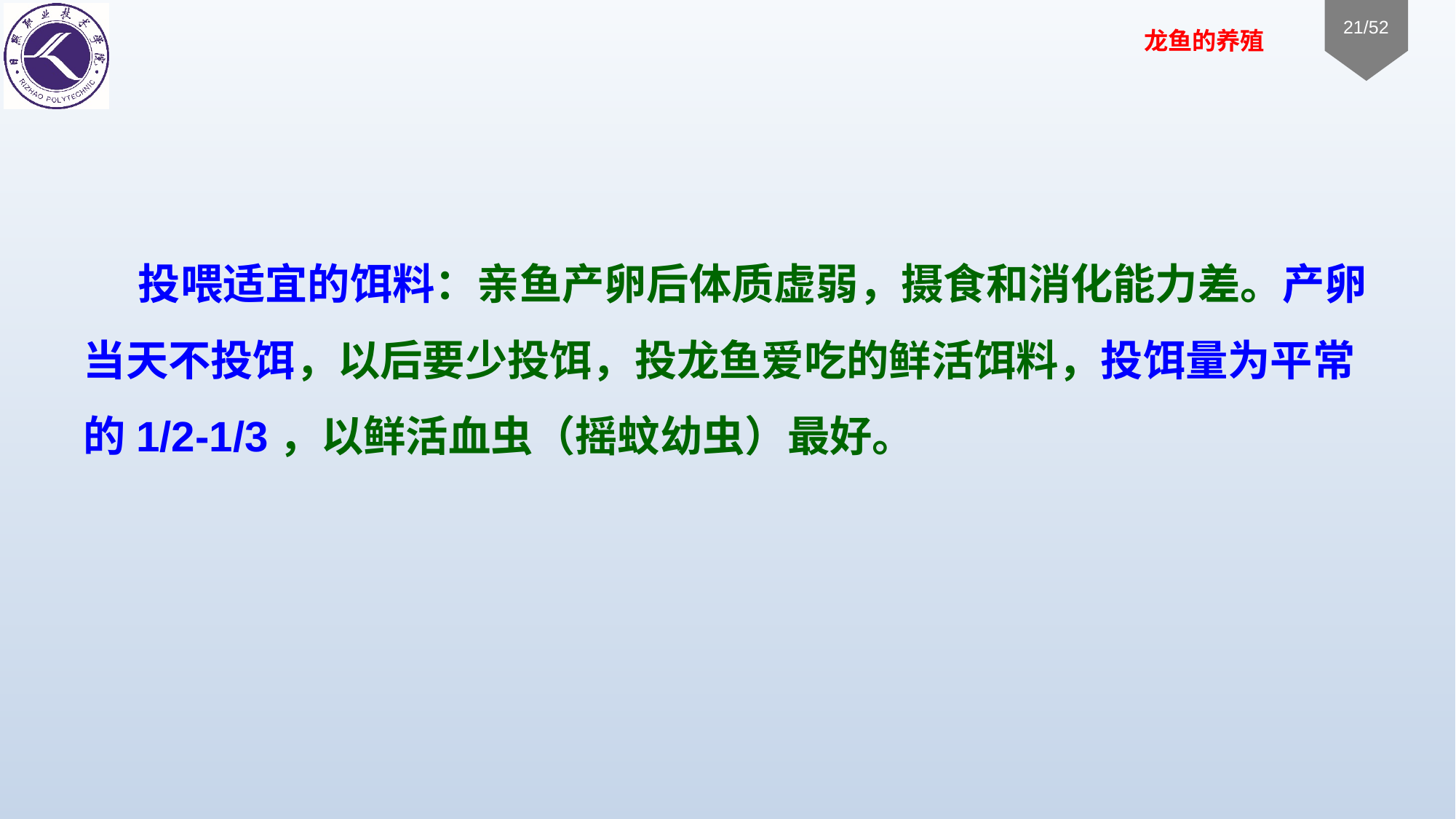

#
投喂适宜的饵料：亲鱼产卵后体质虚弱，摄食和消化能力差。产卵当天不投饵，以后要少投饵，投龙鱼爱吃的鲜活饵料，投饵量为平常的1/2-1/3，以鲜活血虫（摇蚊幼虫）最好。